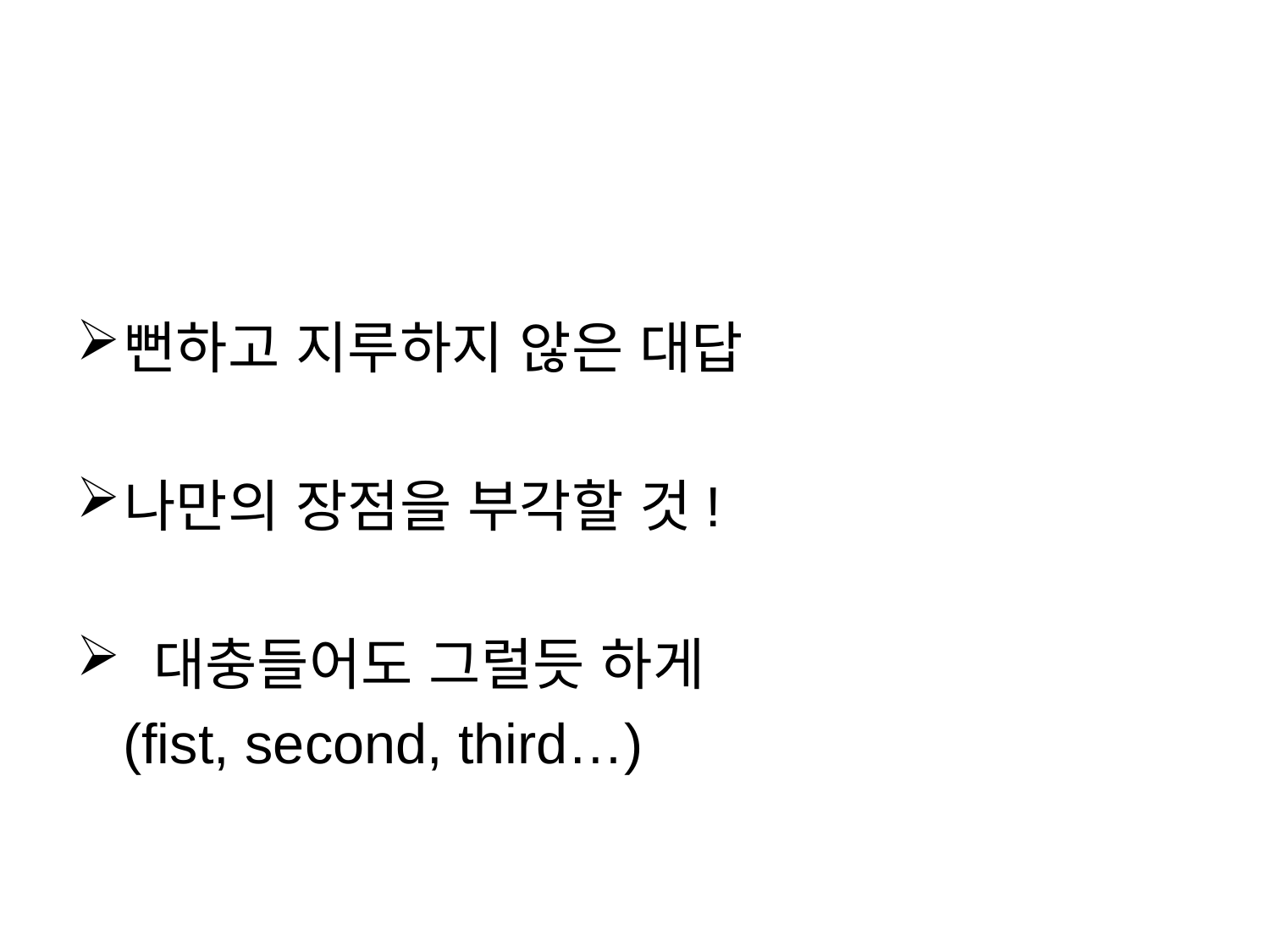

#
뻔하고 지루하지 않은 대답

나만의 장점을 부각할 것!

 대충들어도 그럴듯 하게
   (fist, second, third…)